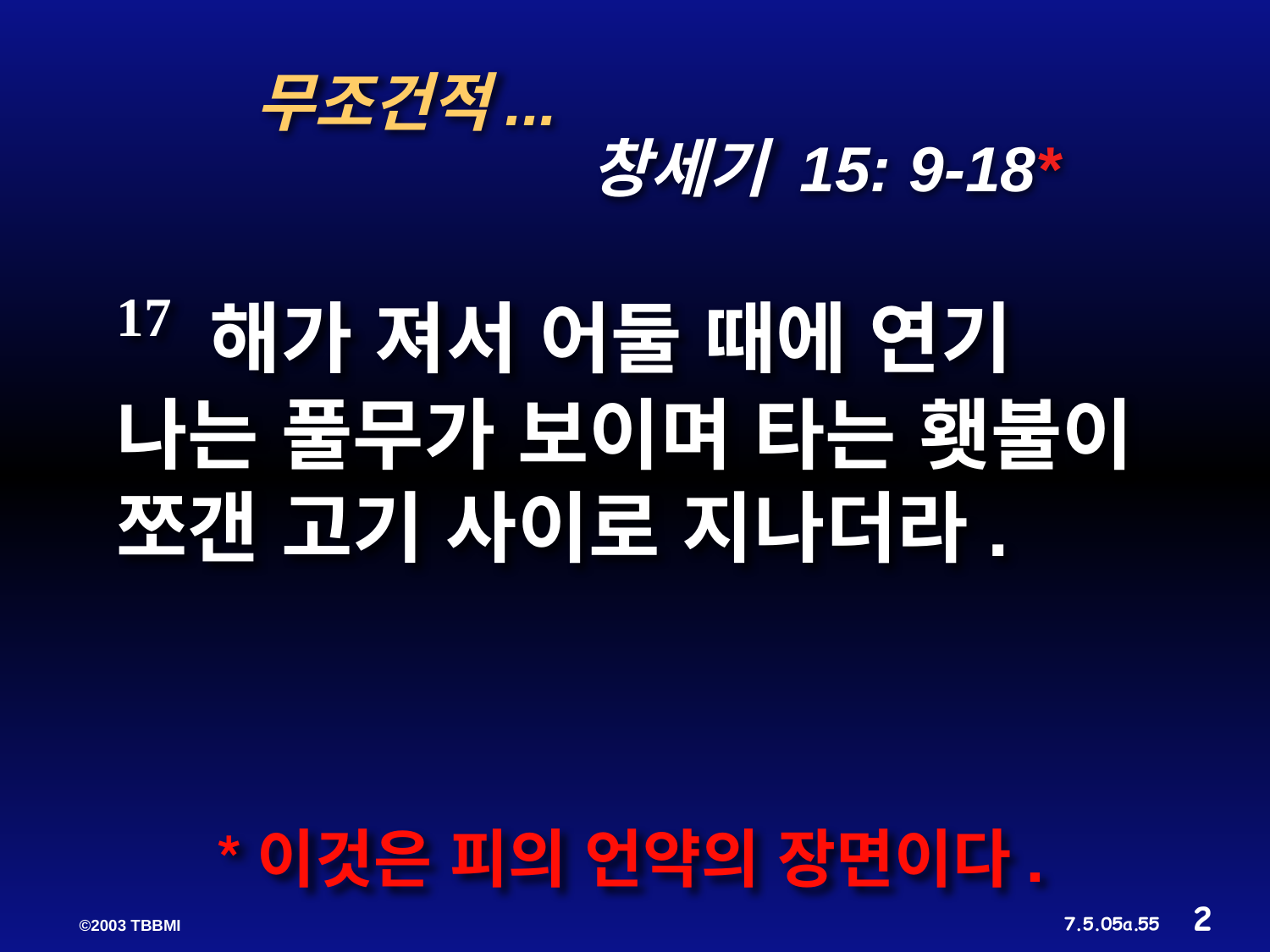

무조건적...
                  창세기 15: 9-18*
17 해가 져서 어둘 때에 연기 나는 풀무가 보이며 타는 횃불이 쪼갠 고기 사이로 지나더라.
         *이것은 피의 언약의 장면이다.
2
55